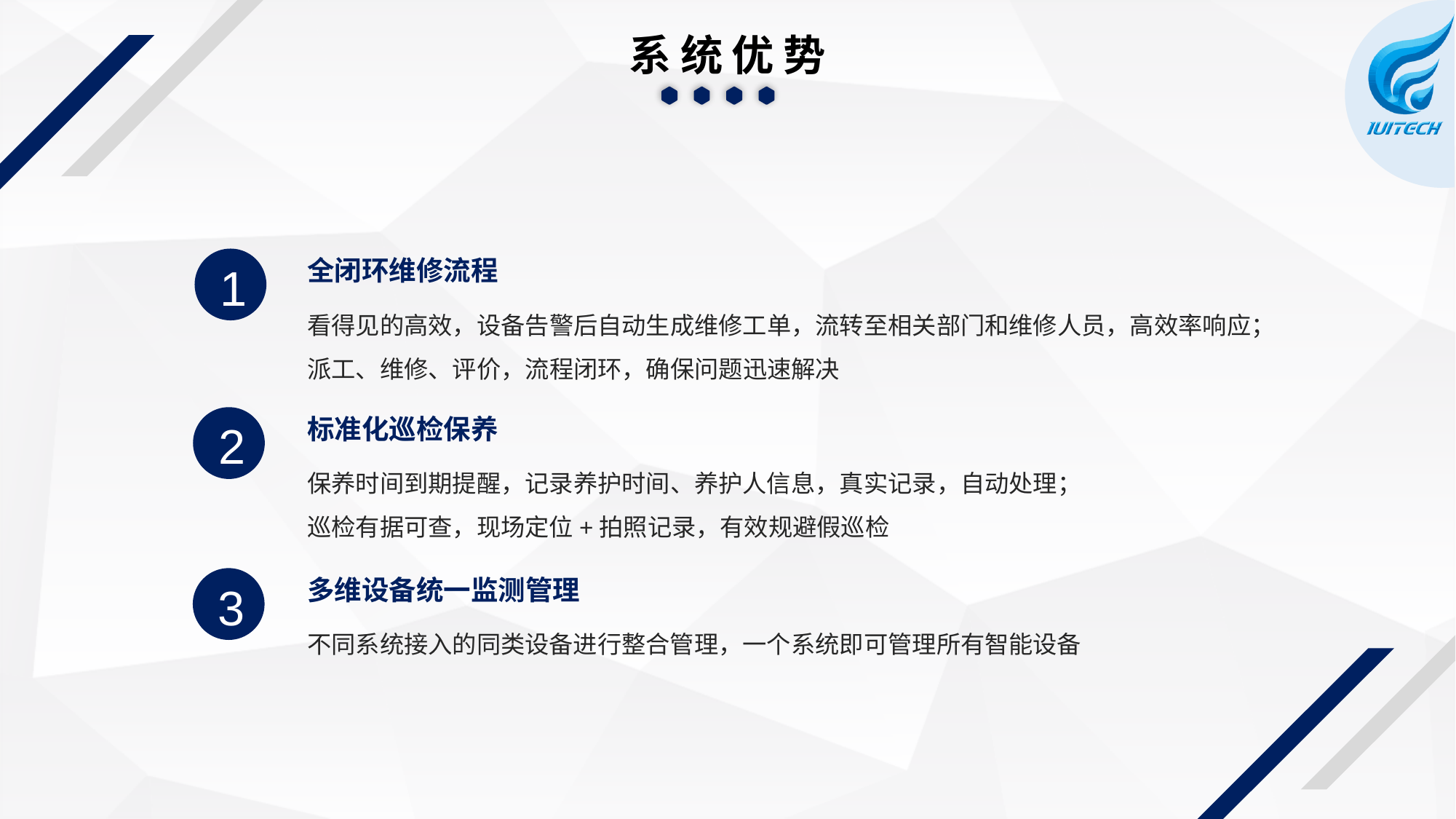

系统优势

1
全闭环维修流程
看得见的高效，设备告警后自动生成维修工单，流转至相关部门和维修人员，高效率响应；
派工、维修、评价，流程闭环，确保问题迅速解决

2
标准化巡检保养
保养时间到期提醒，记录养护时间、养护人信息，真实记录，自动处理；
巡检有据可查，现场定位+拍照记录，有效规避假巡检

3
多维设备统一监测管理
不同系统接入的同类设备进行整合管理，一个系统即可管理所有智能设备